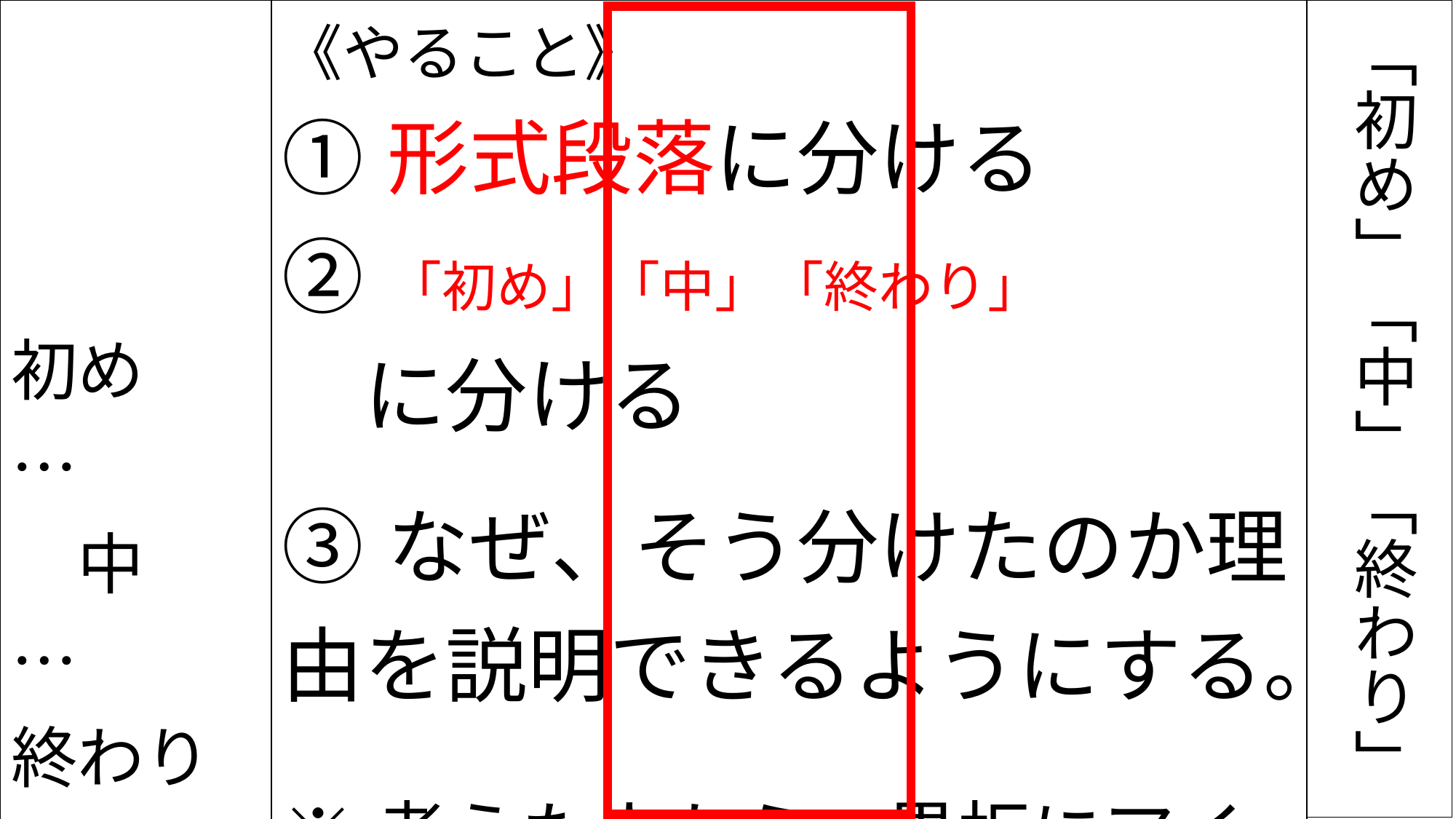

| 初め　… 　中　… 終わり… | 《やること》 ①形式段落に分ける ②「初め」「中」「終わり」　　 　に分ける ③なぜ、そう分けたのか理由を説明できるようにする。 ※考えた人から、黒板にアイディアを書く。 |
| --- | --- |
# 「初め」「中」「終わり」